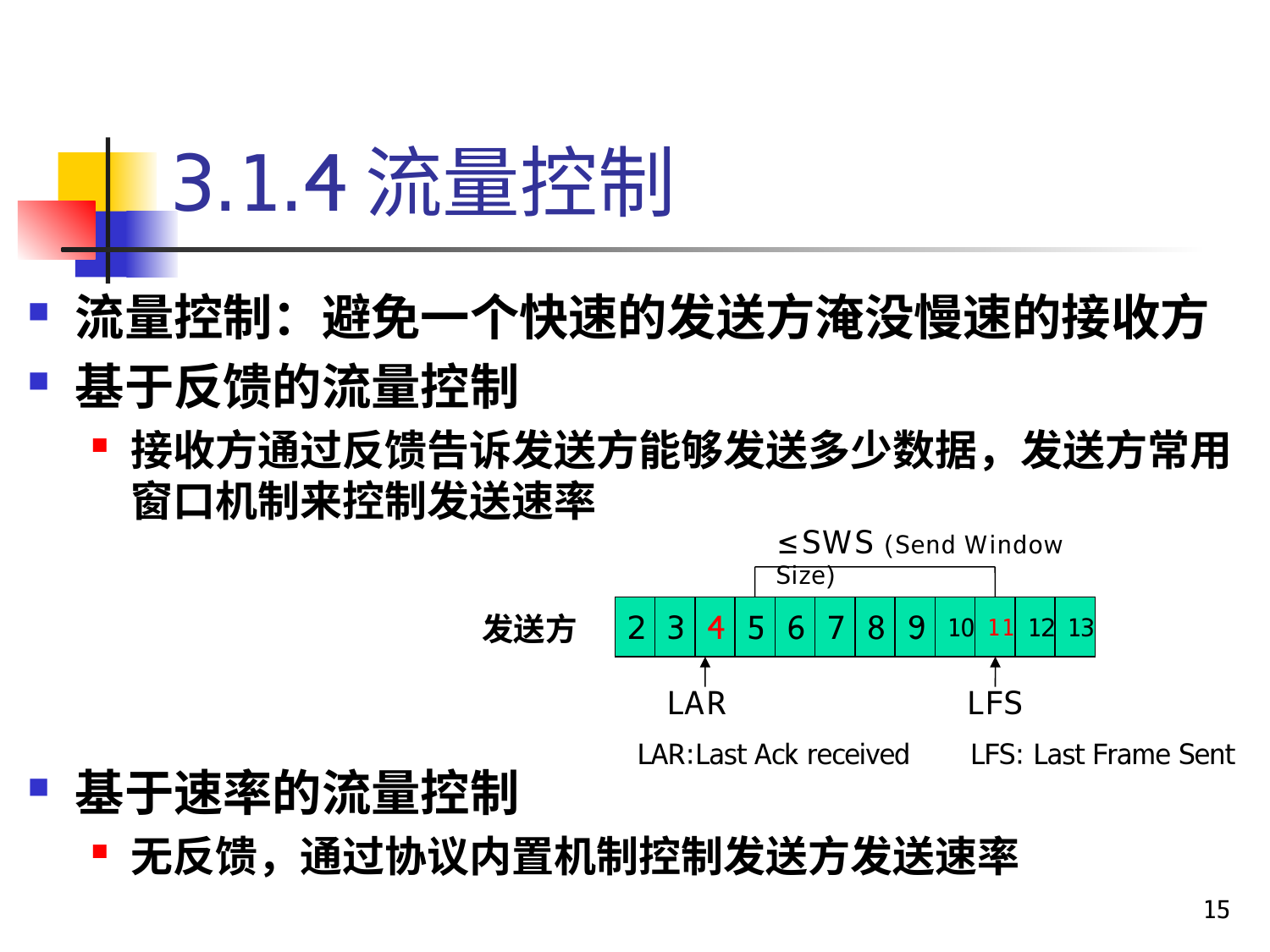

# 3.1.4流量控制
流量控制：避免一个快速的发送方淹没慢速的接收方
基于反馈的流量控制
接收方通过反馈告诉发送方能够发送多少数据，发送方常用窗口机制来控制发送速率

基于速率的流量控制
无反馈，通过协议内置机制控制发送方发送速率
≤SWS (Send Window Size)

2
3
4
5
6
7
8
9
10
11
12
13
发送方

LAR
LFS
LAR:Last Ack received       LFS: Last Frame Sent
15